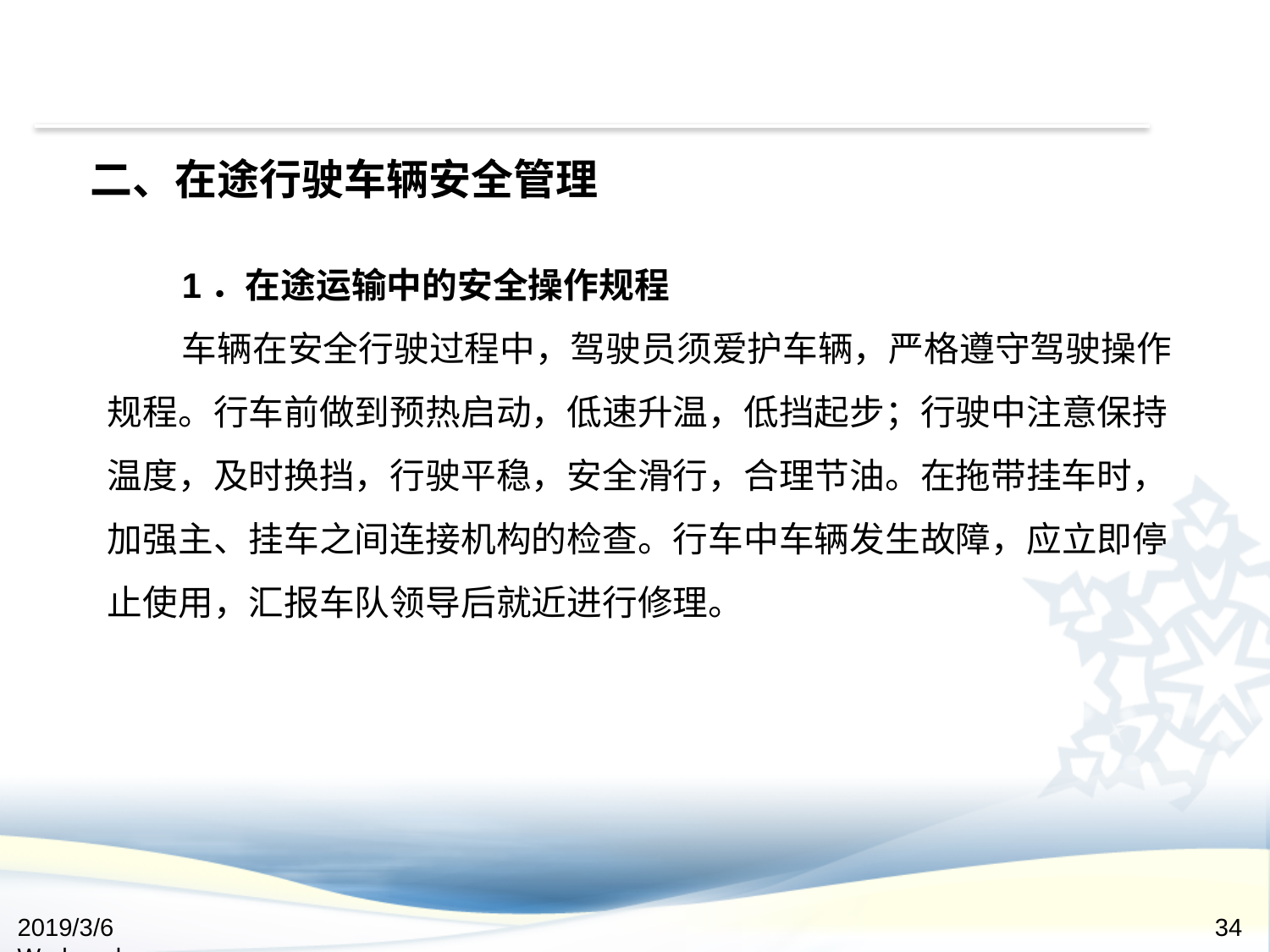

二、在途行驶车辆安全管理
1．在途运输中的安全操作规程
车辆在安全行驶过程中，驾驶员须爱护车辆，严格遵守驾驶操作规程。行车前做到预热启动，低速升温，低挡起步；行驶中注意保持温度，及时换挡，行驶平稳，安全滑行，合理节油。在拖带挂车时，加强主、挂车之间连接机构的检查。行车中车辆发生故障，应立即停止使用，汇报车队领导后就近进行修理。